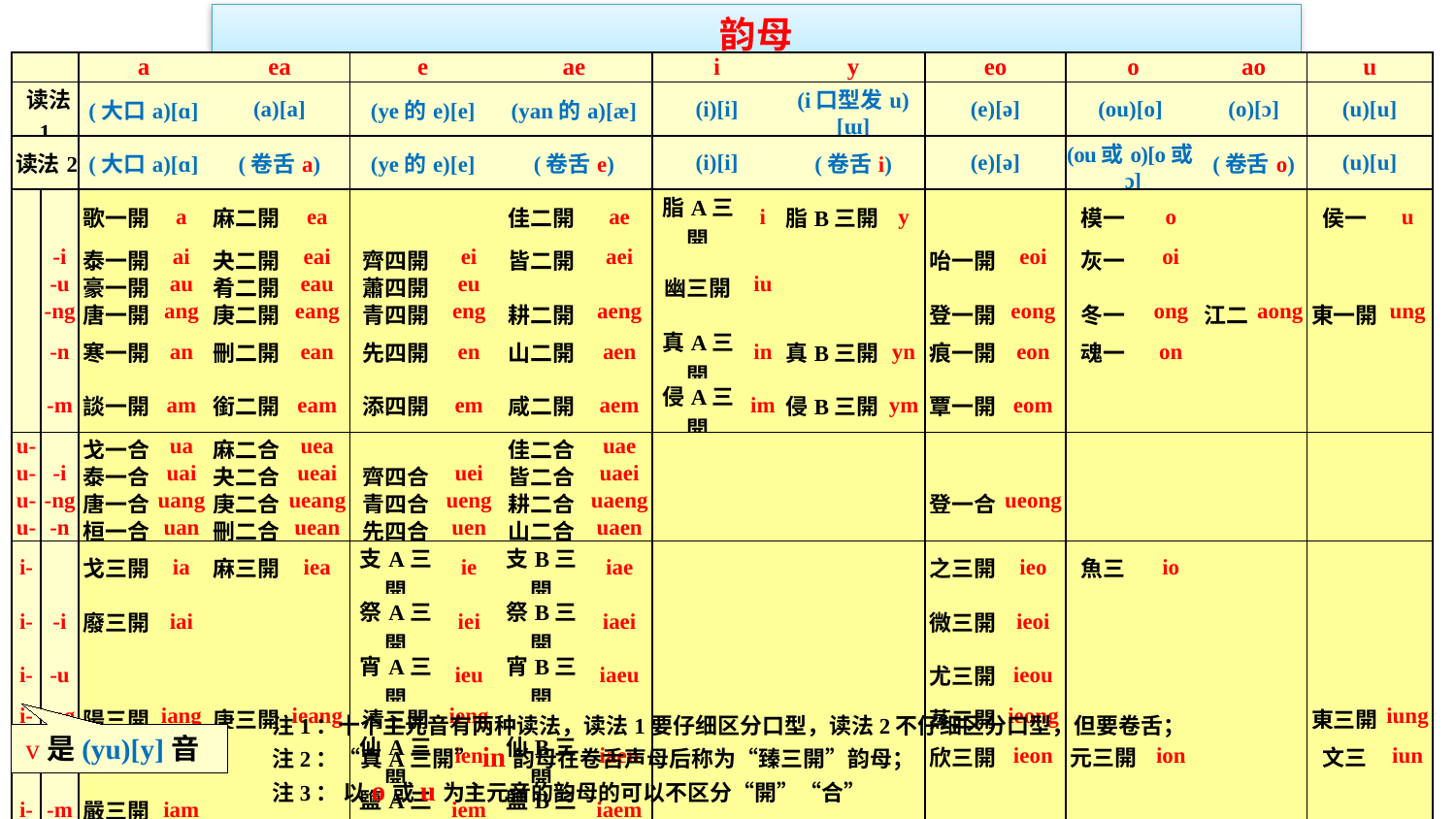

韵母
|  |  | a |  | ea |  | e |  | ae |  | i |  | y |  | eo |  | o |  | ao |  | u |  |
| --- | --- | --- | --- | --- | --- | --- | --- | --- | --- | --- | --- | --- | --- | --- | --- | --- | --- | --- | --- | --- | --- |
| 读法1 |  | (大口a)[ɑ] |  | (a)[a] |  | (ye的e)[e] |  | (yan的a)[æ] |  | (i)[i] |  | (i口型发u)[ɯ] |  | (e)[ə] |  | (ou)[o] |  | (o)[ɔ] |  | (u)[u] |  |
| 读法2 |  | (大口a)[ɑ] |  | (卷舌a) |  | (ye的e)[e] |  | (卷舌e) |  | (i)[i] |  | (卷舌i) |  | (e)[ə] |  | (ou或o)[o或ɔ] |  | (卷舌o) |  | (u)[u] |  |
|  |  | 歌一開 | a | 麻二開 | ea |  |  | 佳二開 | ae | 脂A三開 | i | 脂B三開 | y |  |  | 模一 | o |  |  | 侯一 | u |
|  | -i | 泰一開 | ai | 夬二開 | eai | 齊四開 | ei | 皆二開 | aei |  |  |  |  | 咍一開 | eoi | 灰一 | oi |  |  |  |  |
|  | -u | 豪一開 | au | 肴二開 | eau | 蕭四開 | eu |  |  | 幽三開 | iu |  |  |  |  |  |  |  |  |  |  |
|  | -ng | 唐一開 | ang | 庚二開 | eang | 青四開 | eng | 耕二開 | aeng |  |  |  |  | 登一開 | eong | 冬一 | ong | 江二 | aong | 東一開 | ung |
|  | -n | 寒一開 | an | 刪二開 | ean | 先四開 | en | 山二開 | aen | 真A三開 | in | 真B三開 | yn | 痕一開 | eon | 魂一 | on |  |  |  |  |
|  | -m | 談一開 | am | 銜二開 | eam | 添四開 | em | 咸二開 | aem | 侵A三開 | im | 侵B三開 | ym | 覃一開 | eom |  |  |  |  |  |  |
| u- |  | 戈一合 | ua | 麻二合 | uea |  |  | 佳二合 | uae |  |  |  |  |  |  |  |  |  |  |  |  |
| u- | -i | 泰一合 | uai | 夬二合 | ueai | 齊四合 | uei | 皆二合 | uaei |  |  |  |  |  |  |  |  |  |  |  |  |
| u- | -ng | 唐一合 | uang | 庚二合 | ueang | 青四合 | ueng | 耕二合 | uaeng |  |  |  |  | 登一合 | ueong |  |  |  |  |  |  |
| u- | -n | 桓一合 | uan | 刪二合 | uean | 先四合 | uen | 山二合 | uaen |  |  |  |  |  |  |  |  |  |  |  |  |
| i- |  | 戈三開 | ia | 麻三開 | iea | 支A三開 | ie | 支B三開 | iae |  |  |  |  | 之三開 | ieo | 魚三 | io |  |  |  |  |
| i- | -i | 廢三開 | iai |  |  | 祭A三開 | iei | 祭B三開 | iaei |  |  |  |  | 微三開 | ieoi |  |  |  |  |  |  |
| i- | -u |  |  |  |  | 宵A三開 | ieu | 宵B三開 | iaeu |  |  |  |  | 尤三開 | ieou |  |  |  |  |  |  |
| i- | -ng | 陽三開 | iang | 庚三開 | ieang | 清三開 | ieng |  |  |  |  |  |  | 蒸三開 | ieong |  |  |  |  | 東三開 | iung |
| i- | -n |  |  |  |  | 仙A三開 | ien | 仙B三開 | iaen |  |  |  |  | 欣三開 | ieon | 元三開 | ion |  |  | 文三 | iun |
| i- | -m | 嚴三開 | iam |  |  | 鹽A三開 | iem | 鹽B三開 | iaem |  |  |  |  |  |  |  |  |  |  |  |  |
| v- |  | 戈三合 | va |  |  | 支A三合 | ve | 支B三合 | vae | 脂A三合 | vi | 脂B三合 | vy |  |  | 虞三 | vo |  |  |  |  |
| v- | -i | 廢三合 | vai |  |  | 祭A三合 | vei | 祭B三合 | vaei |  |  |  |  | 微三合 | veoi |  |  |  |  |  |  |
| v- | -ng | 陽三合 | vang | 庚三合 | veang | 清三合 | veng |  |  |  |  |  |  | 蒸三合 | veong | 鍾三 | vong |  |  |  |  |
| v- | -n |  |  |  |  | 仙A三合 | ven | 仙B三合 | vaen | 諄三合 | vin | 真B三合 | vyn |  |  | 元三合 | von |  |  |  |  |
| v- | -m | 凡三合 | vam |  |  |  |  |  |  |  |  |  |  |  |  |  |  |  |  |  |  |
注1：十个主元音有两种读法，读法1要仔细区分口型，读法2不仔细区分口型，但要卷舌；
注2：“真A三開”in韵母在卷舌声母后称为“臻三開”韵母；
注3： 以o或u为主元音的韵母的可以不区分“開”“合”
v是(yu)[y]音